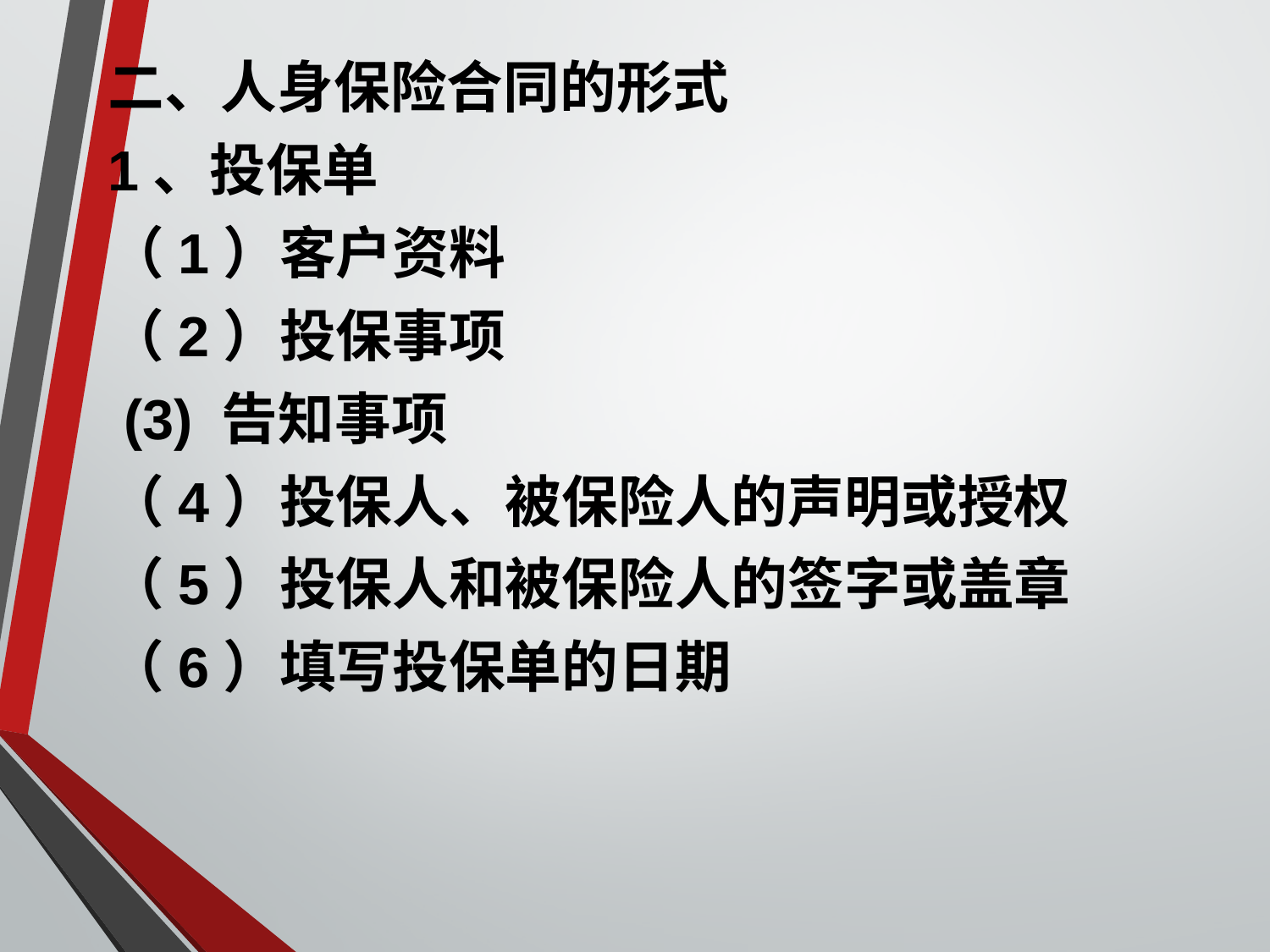

二、人身保险合同的形式
1、投保单
（1）客户资料
（2）投保事项
 (3) 告知事项
（4）投保人、被保险人的声明或授权
（5）投保人和被保险人的签字或盖章
（6）填写投保单的日期